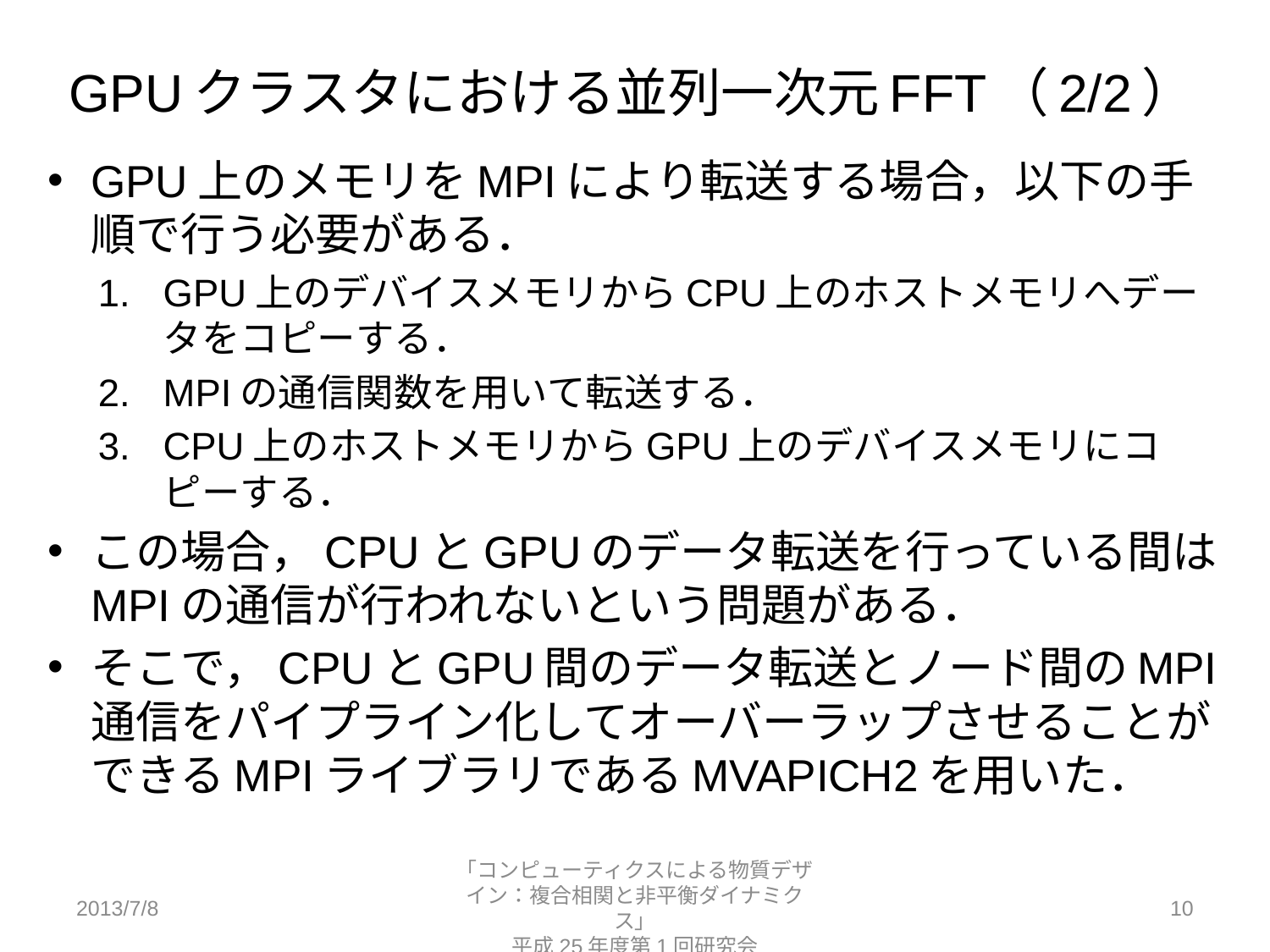

# GPUクラスタにおける並列一次元FFT（2/2）
GPU上のメモリをMPIにより転送する場合，以下の手順で行う必要がある．
GPU上のデバイスメモリからCPU上のホストメモリへデータをコピーする．
MPIの通信関数を用いて転送する．
CPU上のホストメモリからGPU上のデバイスメモリにコピーする．
この場合，CPUとGPUのデータ転送を行っている間はMPIの通信が行われないという問題がある．
そこで，CPUとGPU間のデータ転送とノード間のMPI通信をパイプライン化してオーバーラップさせることができるMPIライブラリであるMVAPICH2を用いた．
2013/7/8
「コンピューティクスによる物質デザイン：複合相関と非平衡ダイナミクス」
平成25年度第1回研究会
10